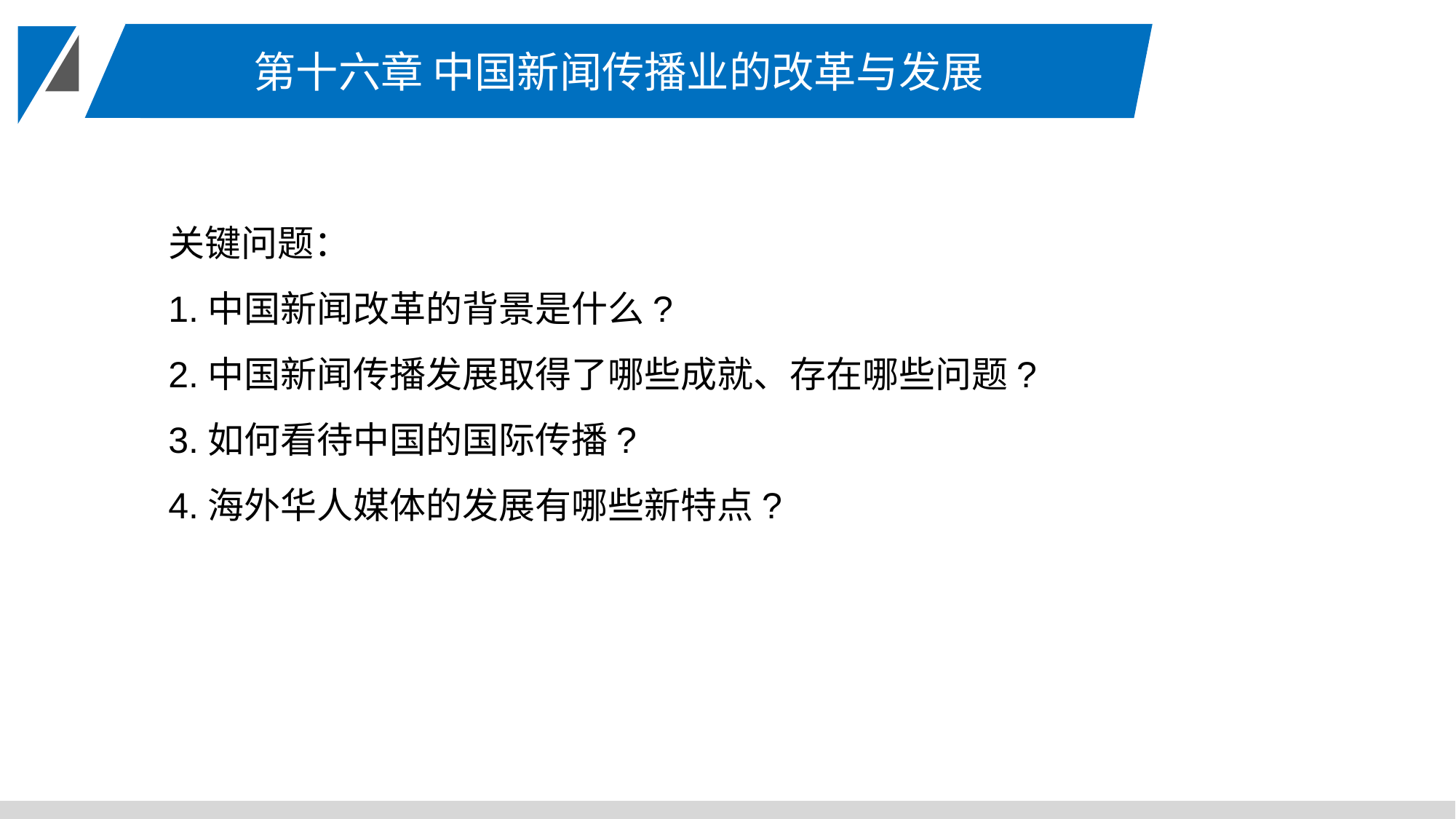

第十六章 中国新闻传播业的改革与发展

关键问题：
1.中国新闻改革的背景是什么?
2.中国新闻传播发展取得了哪些成就、存在哪些问题?
3.如何看待中国的国际传播?
4.海外华人媒体的发展有哪些新特点?